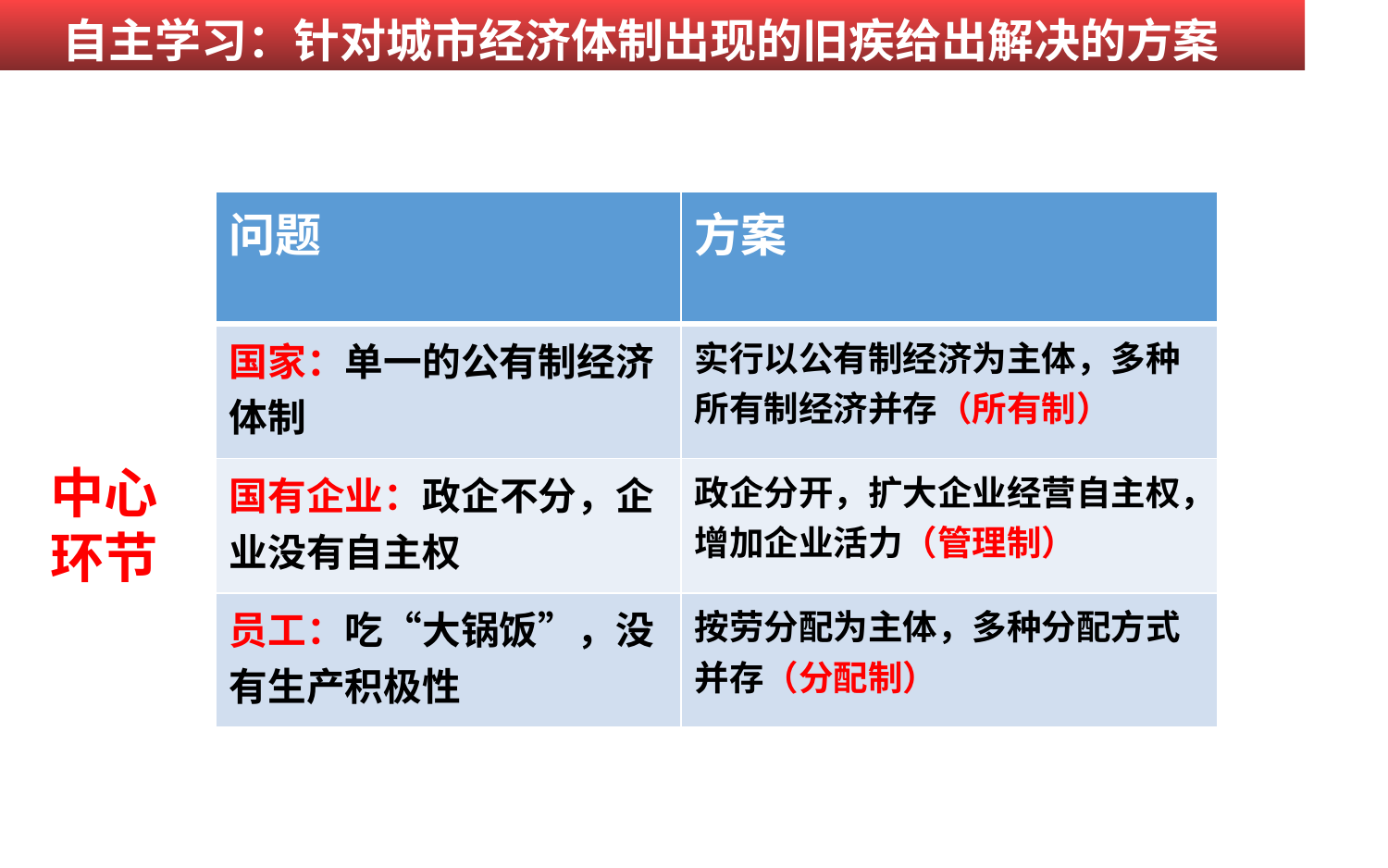

自主学习：针对城市经济体制出现的旧疾给出解决的方案
| 问题 | 方案 |
| --- | --- |
| 单一的公有制经济体制 |  |
| 政企不分，企业没有自主权 |  |
| 员工吃“大锅饭”，没有生产积极性 |  |
| 问题 | 方案 |
| --- | --- |
| 国家：单一的公有制经济体制 | 实行以公有制经济为主体，多种所有制经济并存（所有制） |
| 国有企业：政企不分，企业没有自主权 | 政企分开，扩大企业经营自主权，增加企业活力（管理制） |
| 员工：吃“大锅饭”，没有生产积极性 | 按劳分配为主体，多种分配方式并存（分配制） |
中心环节